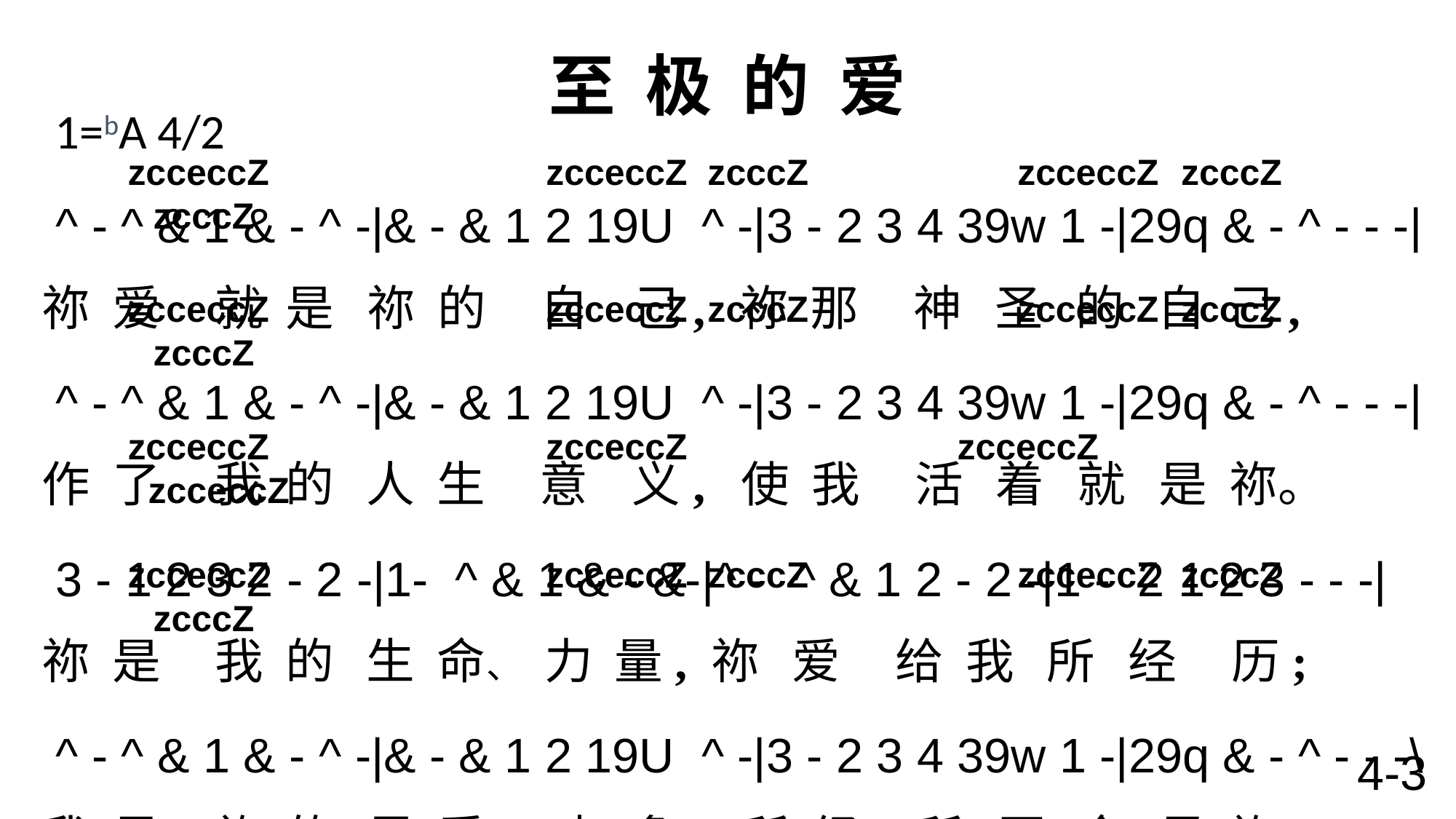

# 至  极  的  爱
  1=bA 4/2
zcceccZ                            zcceccZ  zcccZ                     zcceccZ   zcccZ            zcccZ
 ^ - ^ & 1 & - ^ -|& - & 1 2 19U  ^ -|3 - 2 3 4 39w 1 -|29q & - ^ - - -|
祢  爱     就  是   祢  的     自    己,   祢  那     神   圣   的   自  己,
 ^ - ^ & 1 & - ^ -|& - & 1 2 19U  ^ -|3 - 2 3 4 39w 1 -|29q & - ^ - - -|
作  了     我  的   人  生     意    义,  使  我     活   着   就   是  祢。
 3 - 1 2 3 2 - 2 -|1-  ^ & 1 & - &-|^ -  ^ & 1 2 - 2 -|1 -  2 1 2 3 - - -|
祢  是     我  的   生  命、   力  量, 祢   爱     给  我   所   经     历;
 ^ - ^ & 1 & - ^ -|& - & 1 2 19U  ^ -|3 - 2 3 4 39w 1 -|29q & - ^ - - -\
我  是     祢  的   恩  爱     对    象,  所  经     所   历   全   是  祢。
zcceccZ                            zcceccZ  zcccZ                     zcceccZ   zcccZ            zcccZ
zcceccZ                            zcceccZ                           zcceccZ                                                 zcceccZ
zcceccZ                            zcceccZ  zcccZ                     zcceccZ   zcccZ            zcccZ
4-3